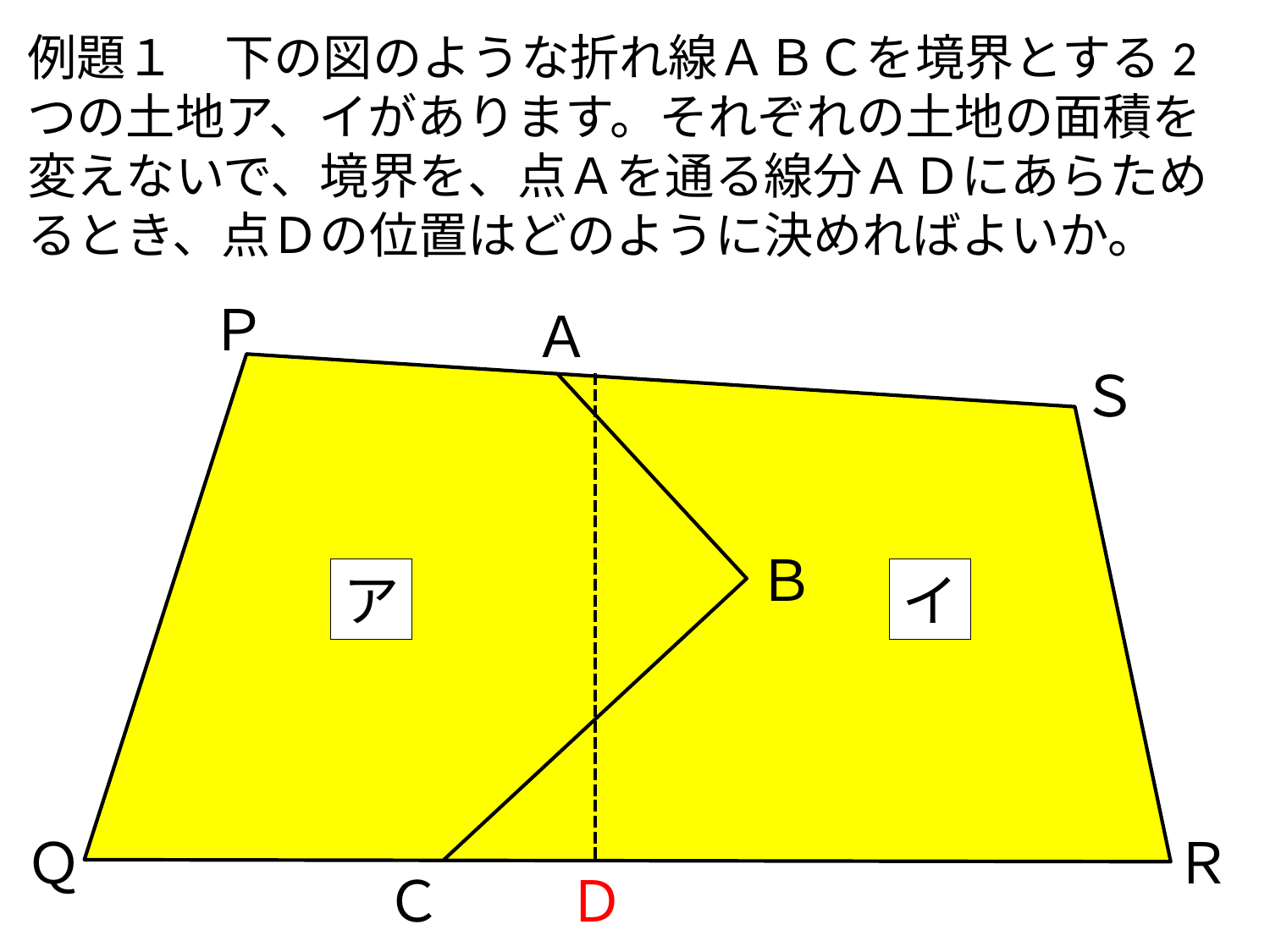

例題１　下の図のような折れ線ＡＢＣを境界とする2つの土地ア、イがあります。それぞれの土地の面積を変えないで、境界を、点Ａを通る線分ＡＤにあらためるとき、点Ｄの位置はどのように決めればよいか。
Ｐ
Ａ

Ｓ

Ｂ
ア
イ
Ｑ
Ｒ
Ｄ
Ｃ